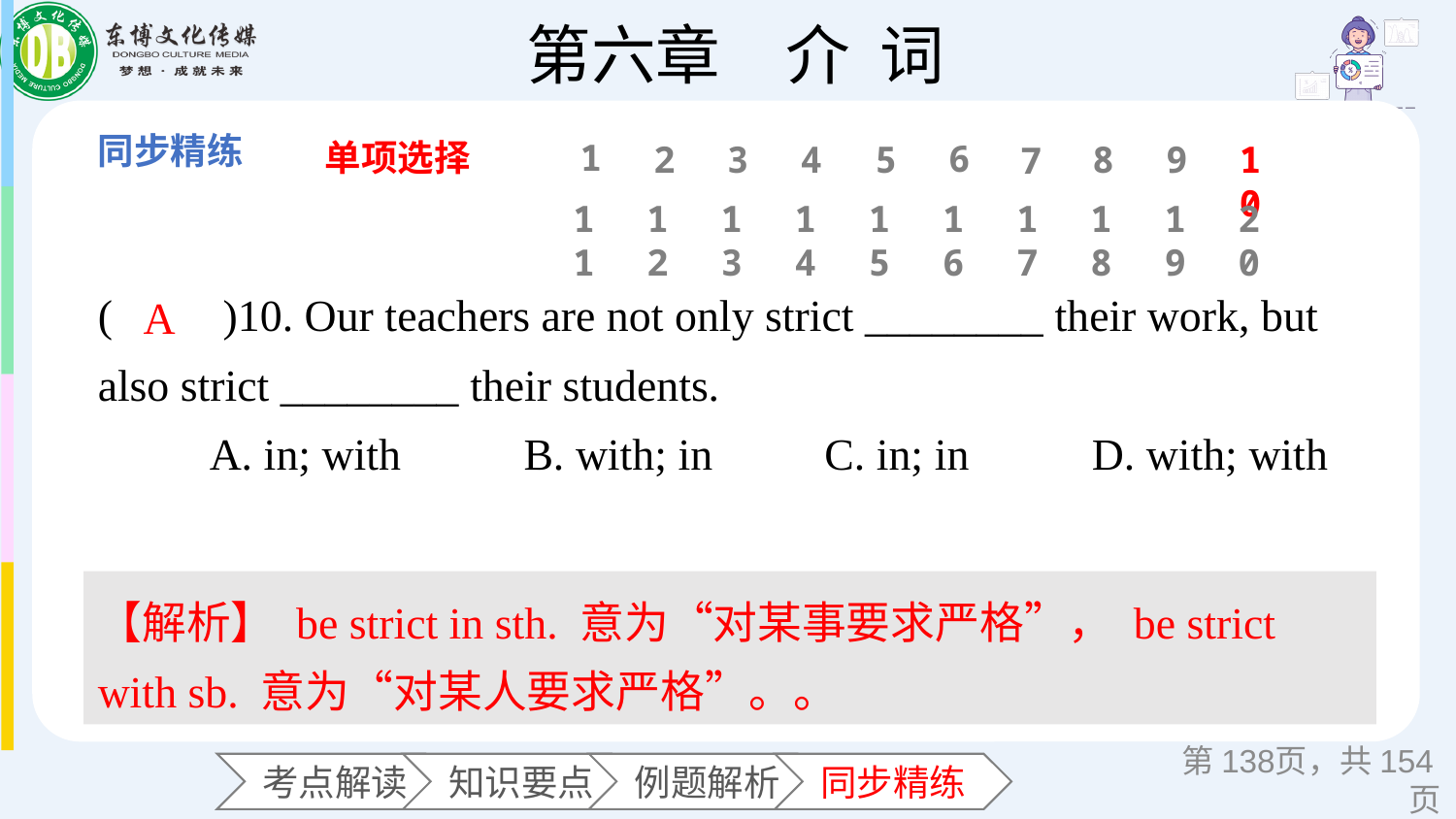

单项选择
1
6
2
3
4
5
8
9
10
7
11
12
13
14
15
16
17
18
19
20
(　　)10. Our teachers are not only strict ________ their work, but also strict ________ their students.
          A. in; with           B. with; in          C. in; in           D. with; with
A
【解析】 be strict in sth. 意为“对某事要求严格”， be strict with sb. 意为“对某人要求严格”。。
第138页，共154页